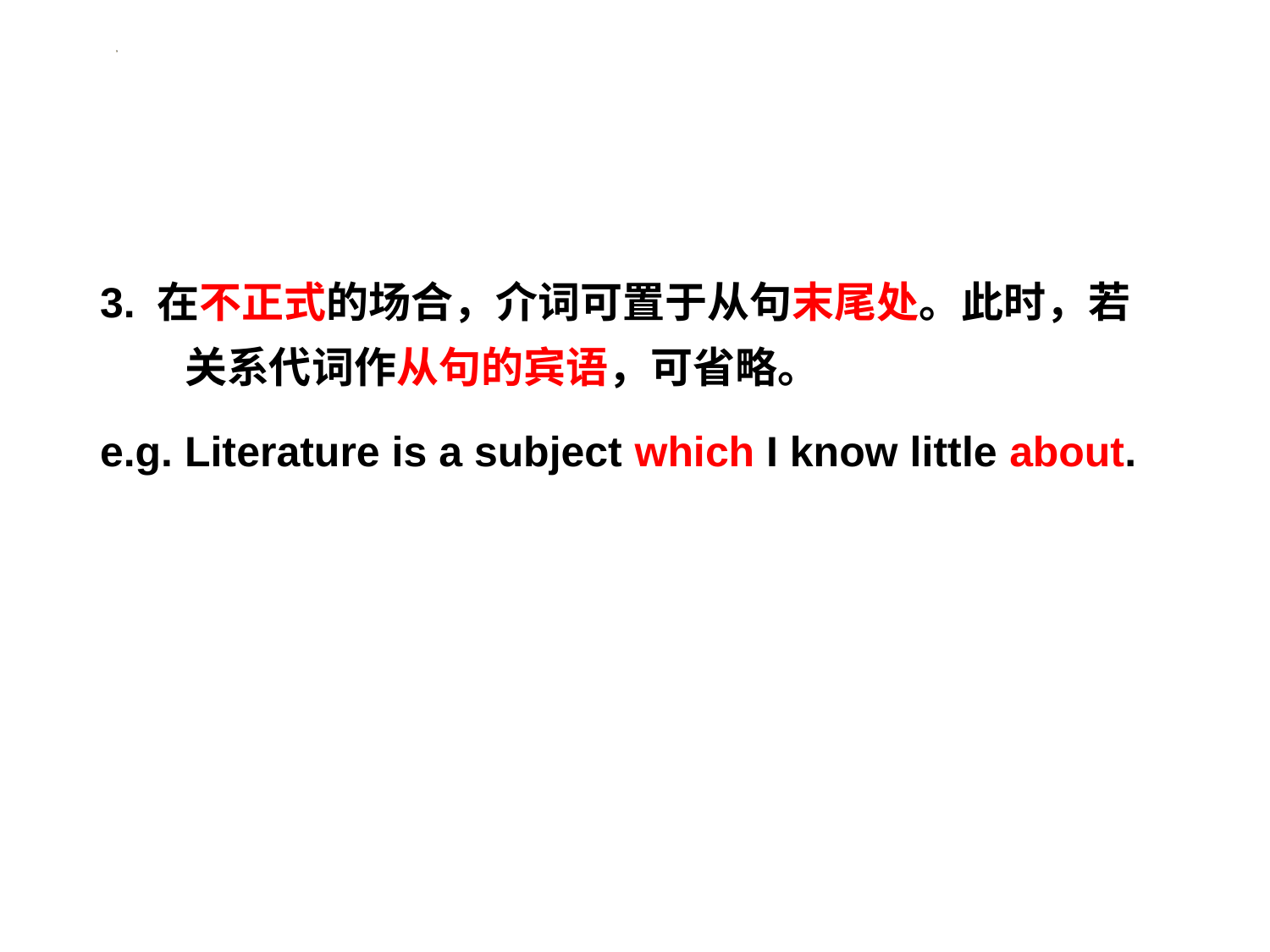

#
3. 在不正式的场合，介词可置于从句末尾处。此时，若关系代词作从句的宾语，可省略。
e.g. Literature is a subject which I know little about.